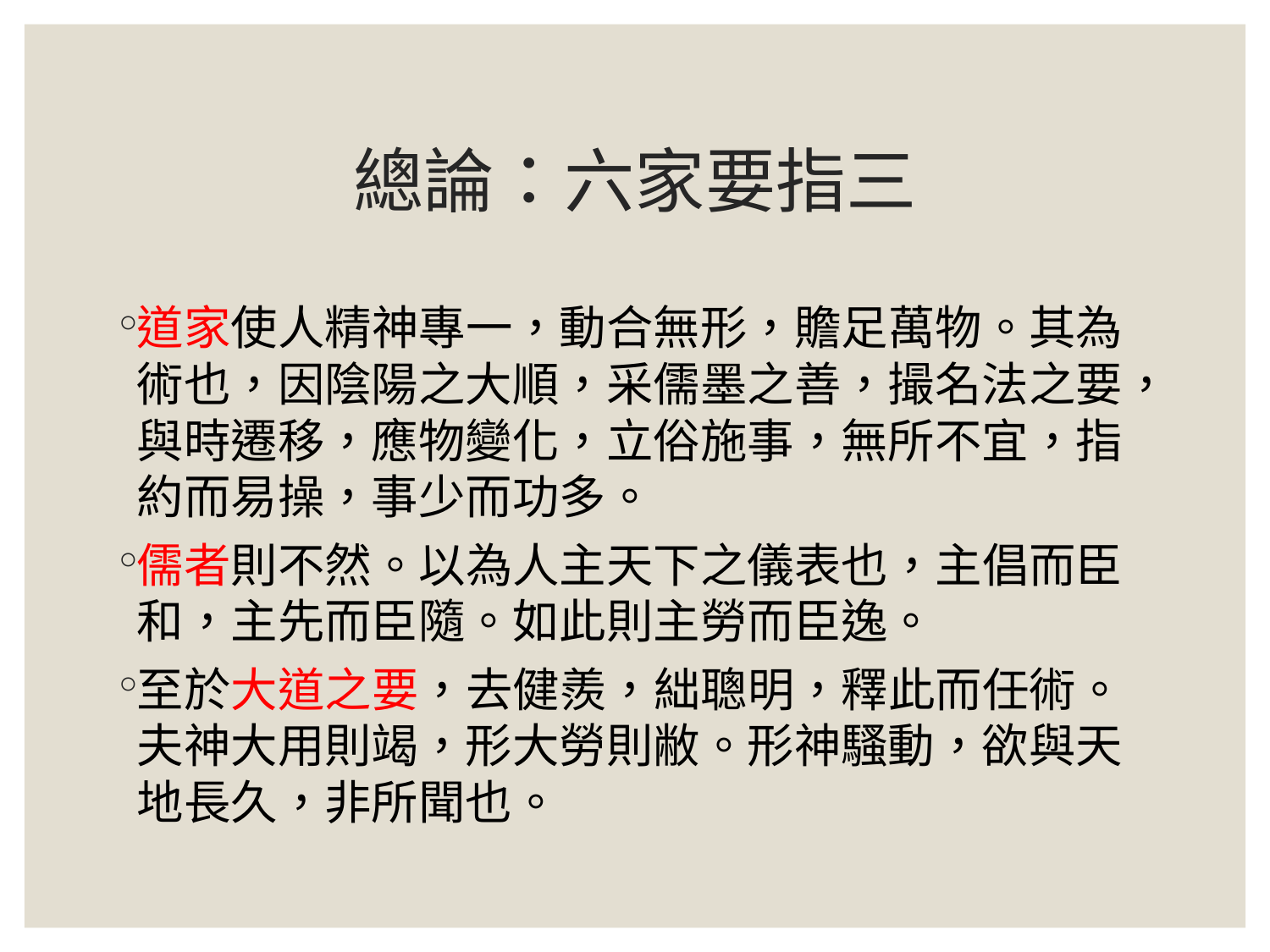

# 總論：六家要指三
道家使人精神專一，動合無形，贍足萬物。其為術也，因陰陽之大順，采儒墨之善，撮名法之要，與時遷移，應物變化，立俗施事，無所不宜，指約而易操，事少而功多。
儒者則不然。以為人主天下之儀表也，主倡而臣和，主先而臣隨。如此則主勞而臣逸。
至於大道之要，去健羨，絀聰明，釋此而任術。夫神大用則竭，形大勞則敝。形神騷動，欲與天地長久，非所聞也。